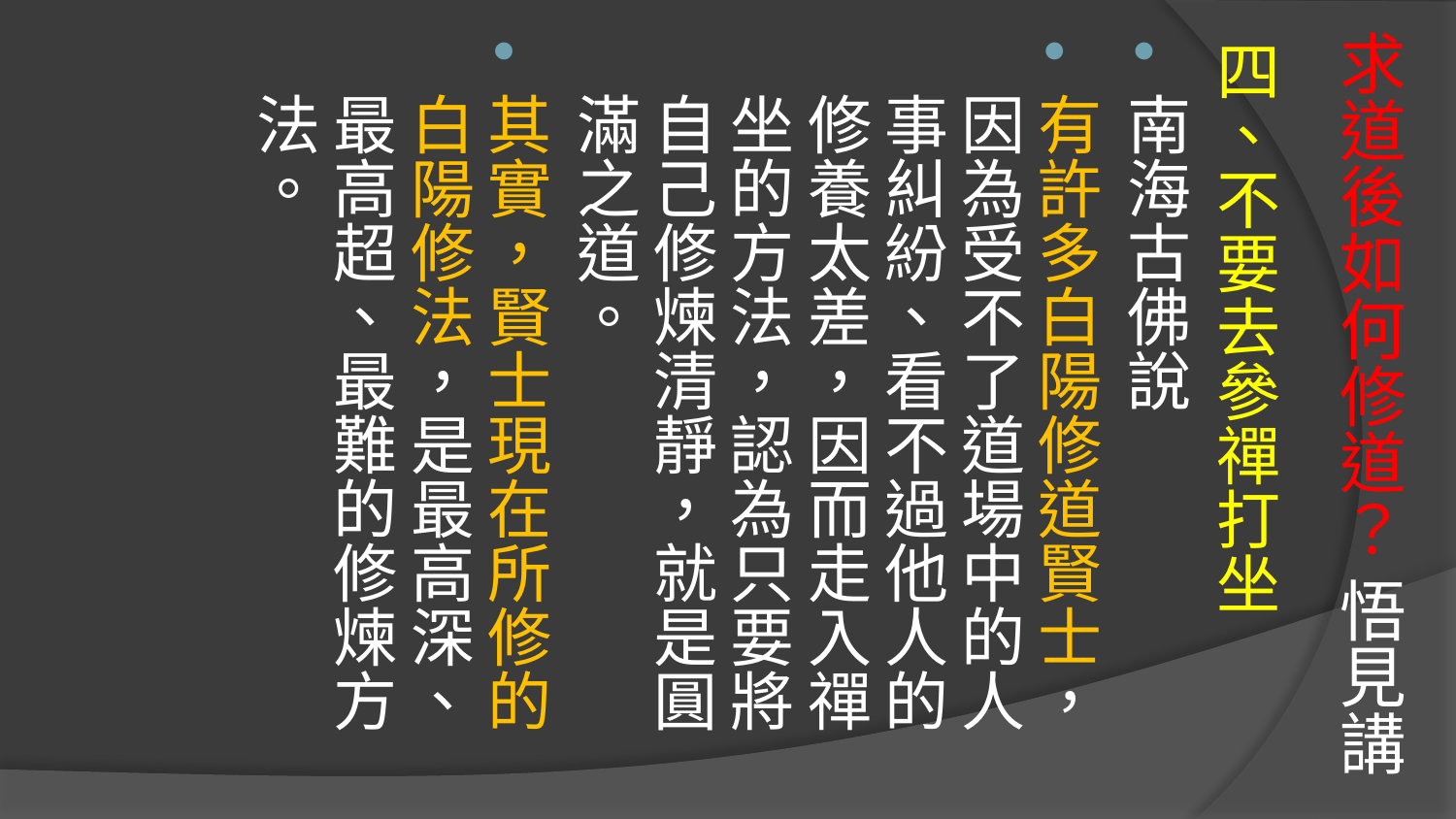

四、不要去參禪打坐
南海古佛說
有許多白陽修道賢士，因為受不了道場中的人事糾紛、看不過他人的修養太差，因而走入禪坐的方法，認為只要將自己修煉清靜，就是圓滿之道。
其實，賢士現在所修的白陽修法，是最高深、最高超、最難的修煉方法。

# 求道後如何修道？ 悟見講